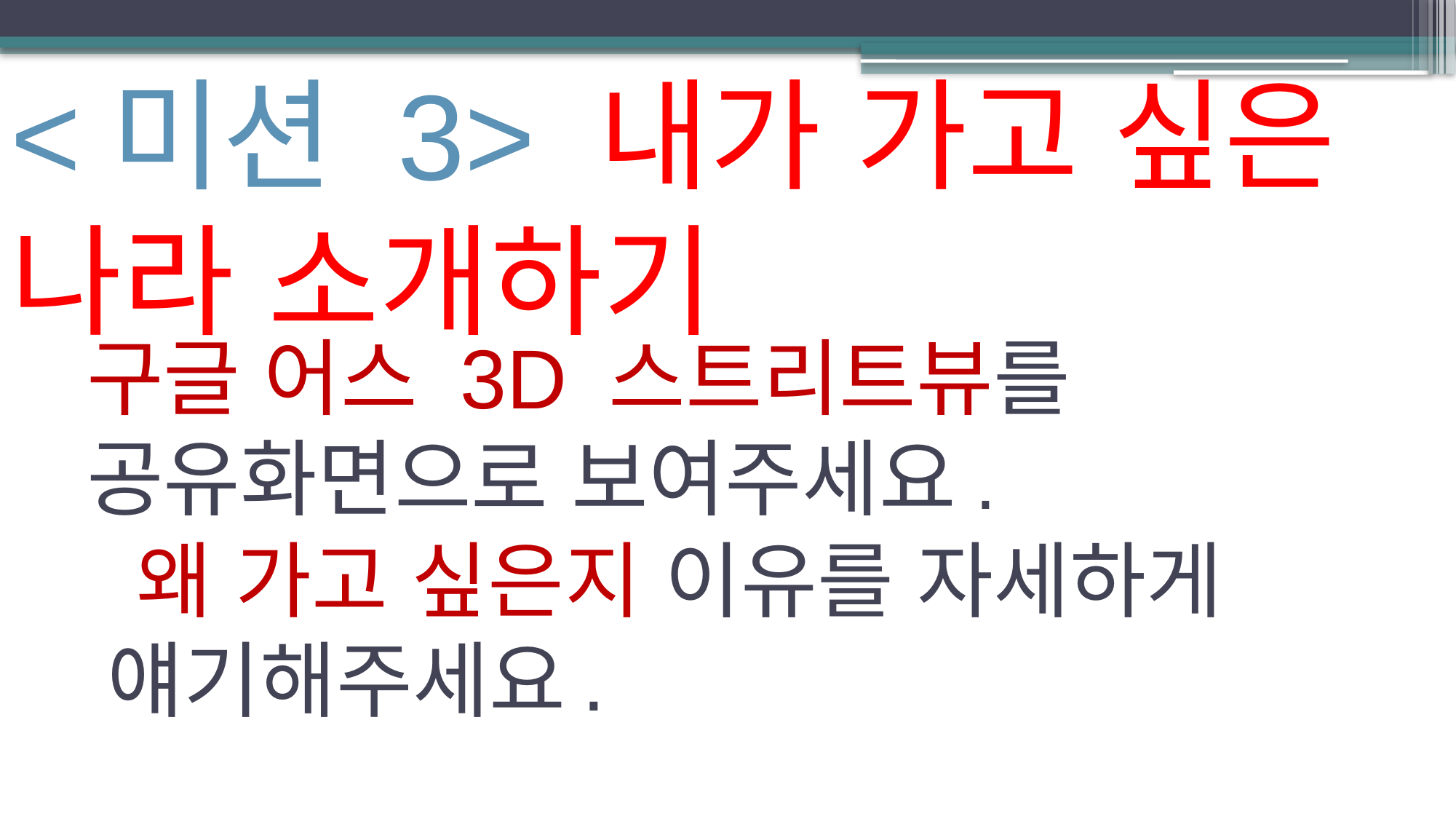

# <미션 3> 내가 가고 싶은 나라 소개하기
구글 어스 3D 스트리트뷰를 공유화면으로 보여주세요.
 왜 가고 싶은지 이유를 자세하게 얘기해주세요.